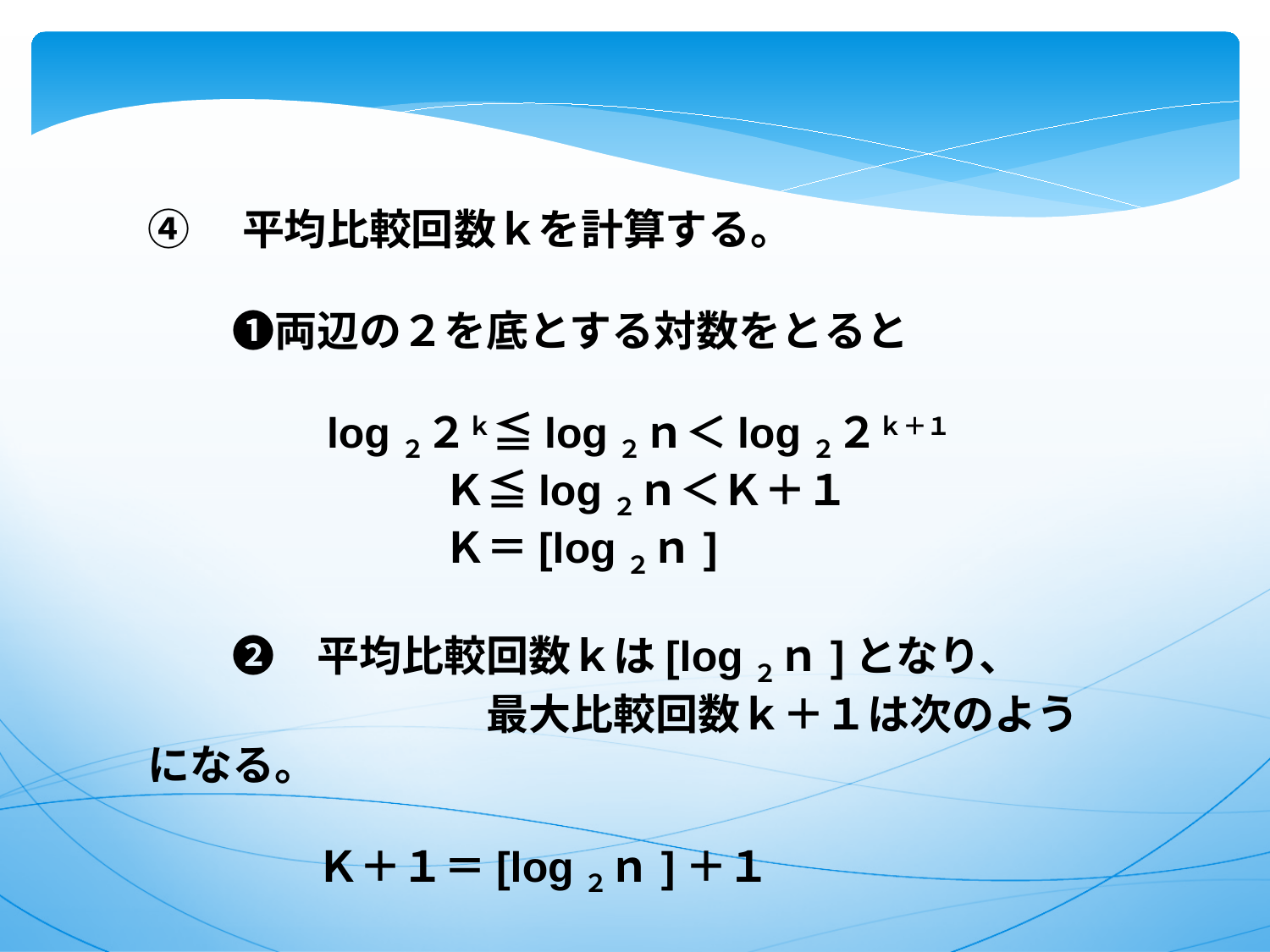

④　平均比較回数ｋを計算する。

　　❶両辺の２を底とする対数をとると

　log２２ｋ≦log２ｎ＜log２２ｋ＋１
　　　　Ｋ≦log２ｎ＜Ｋ＋１
　　　　Ｋ＝[log２ｎ]

　　❷　平均比較回数ｋは[log２ｎ]となり、
　　　　　　　　最大比較回数ｋ＋１は次のようになる。

　Ｋ＋１＝[log２ｎ]＋１